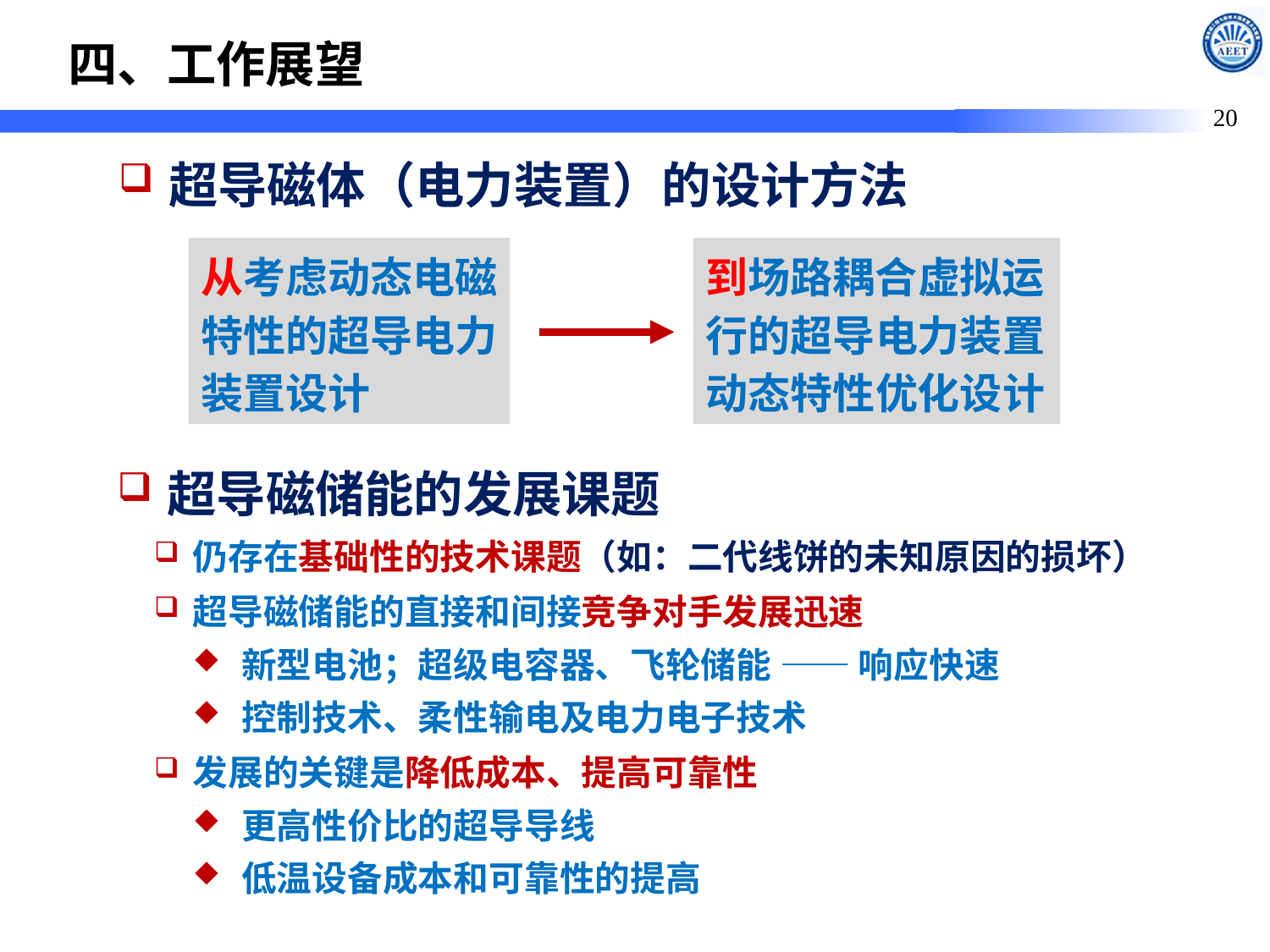

四、工作展望
超导磁体（电力装置）的设计方法
从考虑动态电磁特性的超导电力装置设计
到场路耦合虚拟运行的超导电力装置动态特性优化设计
超导磁储能的发展课题
仍存在基础性的技术课题（如：二代线饼的未知原因的损坏）
超导磁储能的直接和间接竞争对手发展迅速
新型电池；超级电容器、飞轮储能 —— 响应快速
控制技术、柔性输电及电力电子技术
发展的关键是降低成本、提高可靠性
更高性价比的超导导线
低温设备成本和可靠性的提高